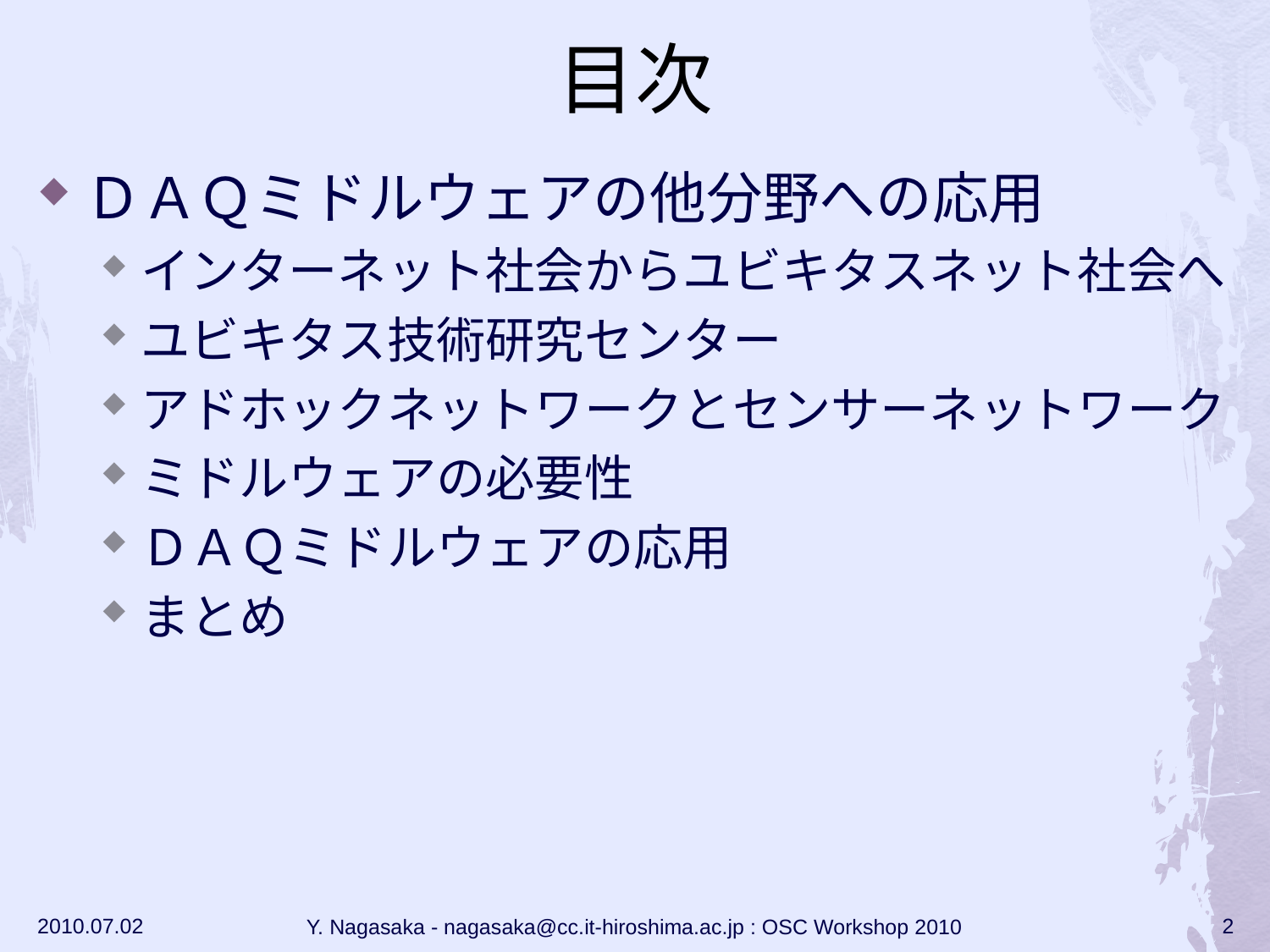

# 目次
ＤＡＱミドルウェアの他分野への応用
インターネット社会からユビキタスネット社会へ
ユビキタス技術研究センター
アドホックネットワークとセンサーネットワーク
ミドルウェアの必要性
ＤＡＱミドルウェアの応用
まとめ
2010.07.02
Y. Nagasaka - nagasaka@cc.it-hiroshima.ac.jp : OSC Workshop 2010
2